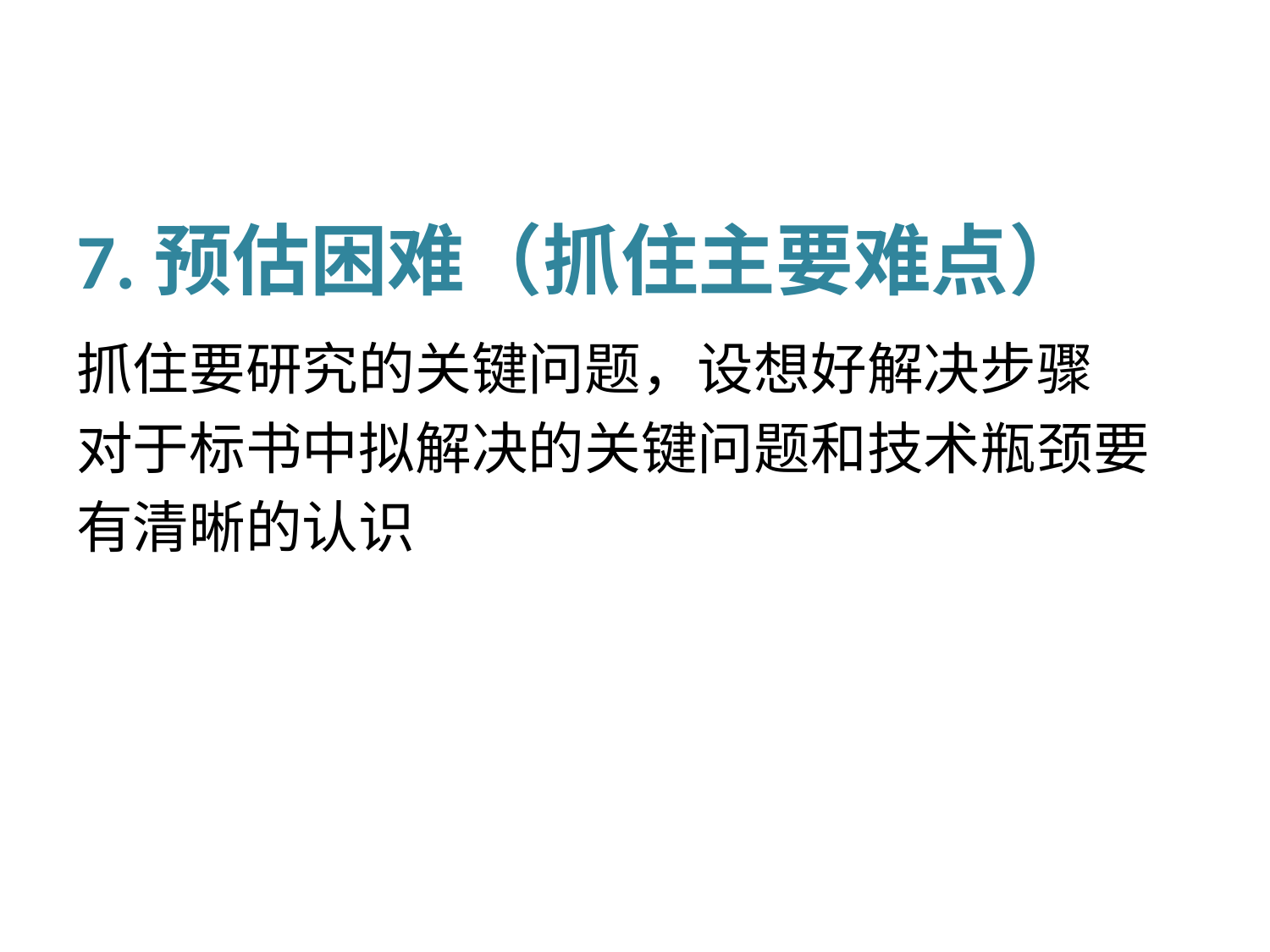

# 7.预估困难（抓住主要难点）
抓住要研究的关键问题，设想好解决步骤
对于标书中拟解决的关键问题和技术瓶颈要
有清晰的认识